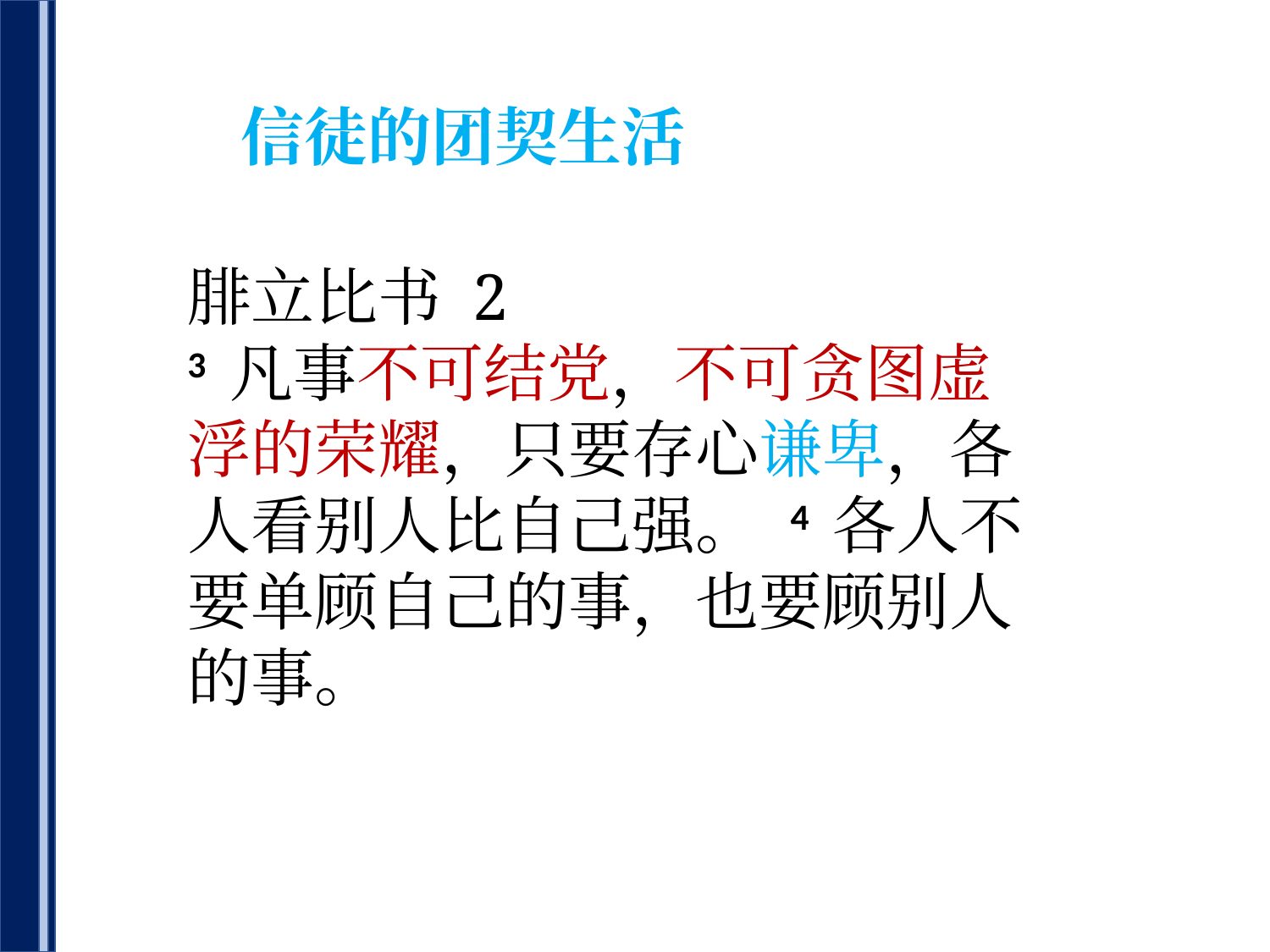

信徒的团契生活
腓立比书 2
3 凡事不可结党，不可贪图虚浮的荣耀，只要存心谦卑，各人看别人比自己强。 4 各人不要单顾自己的事，也要顾别人的事。